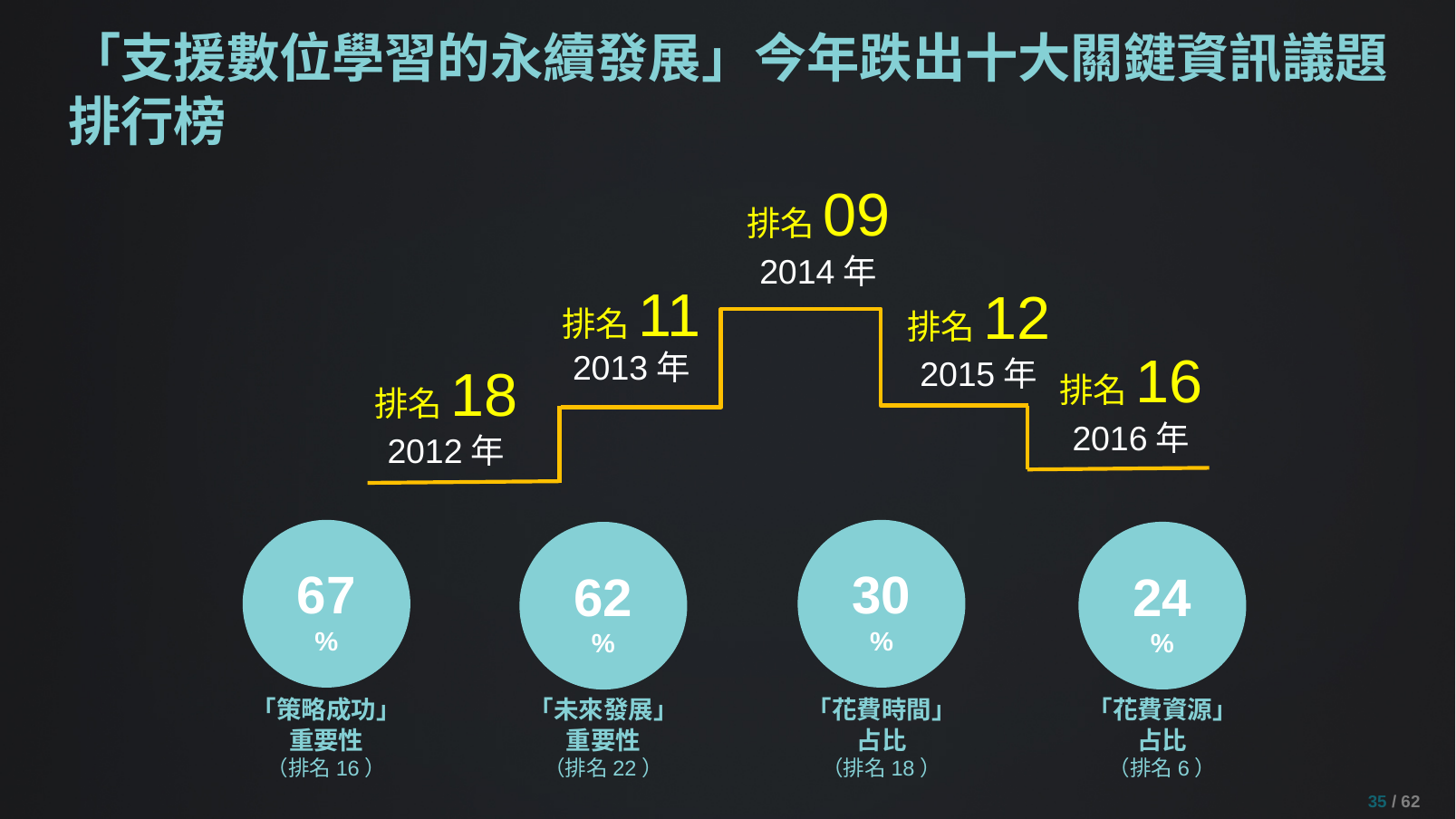

# 「支援數位學習的永續發展」今年跌出十大關鍵資訊議題排行榜
排名09
2014年
排名11
2013年
排名18
2012年
排名12
2015年
排名16
2016年
67
%
30
%
24
%
62
%
「策略成功」
重要性
（排名16）
「未來發展」
重要性
（排名22）
「花費時間」
占比
（排名18）
「花費資源」
占比
（排名6）